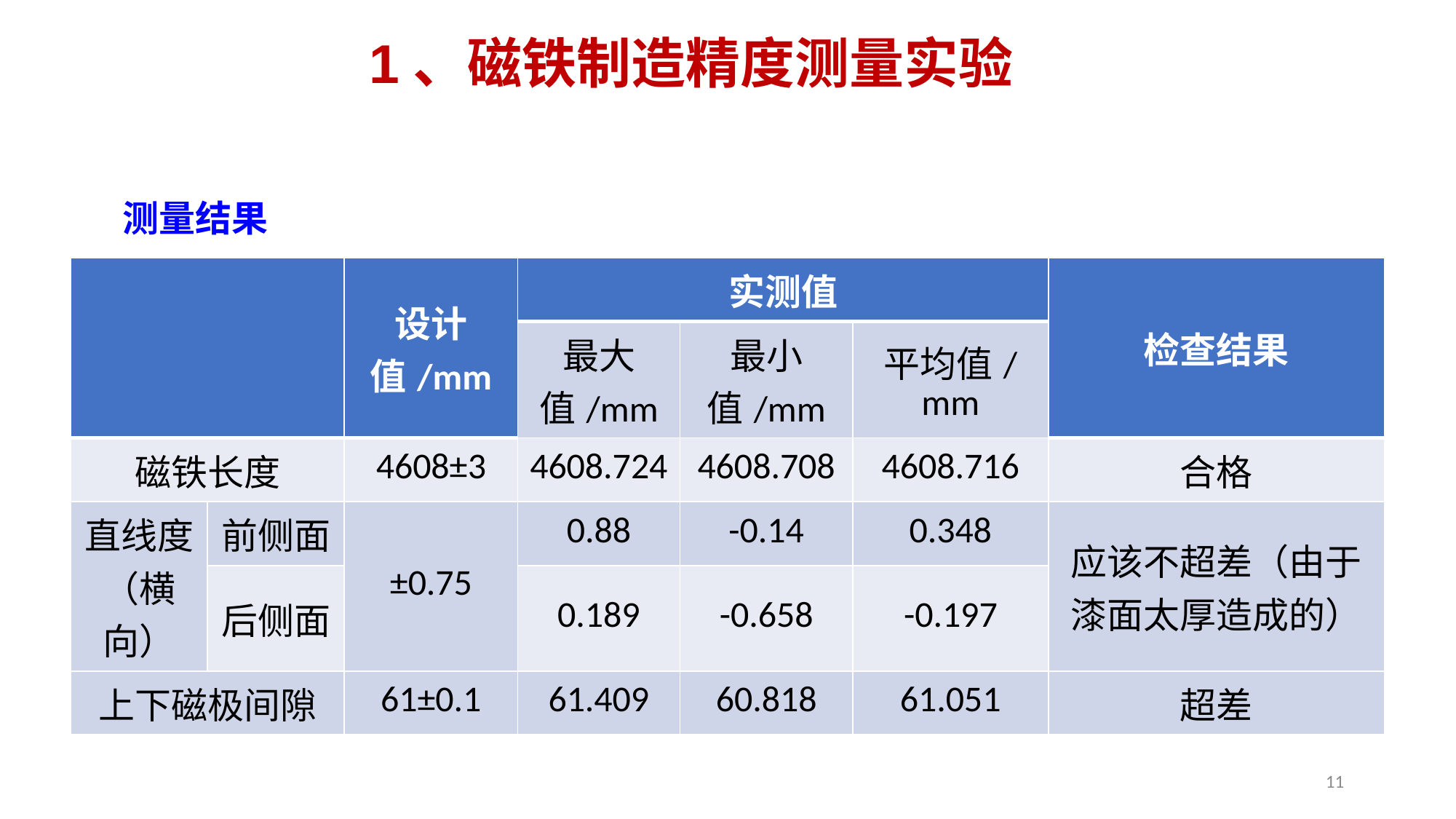

# 1、磁铁制造精度测量实验
测量结果
|  |  | 设计值/mm | 实测值 |  |  | 检查结果 |
| --- | --- | --- | --- | --- | --- | --- |
|  |  |  | 最大值/mm | 最小值/mm | 平均值/mm |  |
| 磁铁长度 |  | 4608±3 | 4608.724 | 4608.708 | 4608.716 | 合格 |
| 直线度（横向） | 前侧面 | ±0.75 | 0.88 | -0.14 | 0.348 | 应该不超差（由于漆面太厚造成的） |
|  | 后侧面 |  | 0.189 | -0.658 | -0.197 |  |
| 上下磁极间隙 |  | 61±0.1 | 61.409 | 60.818 | 61.051 | 超差 |
11